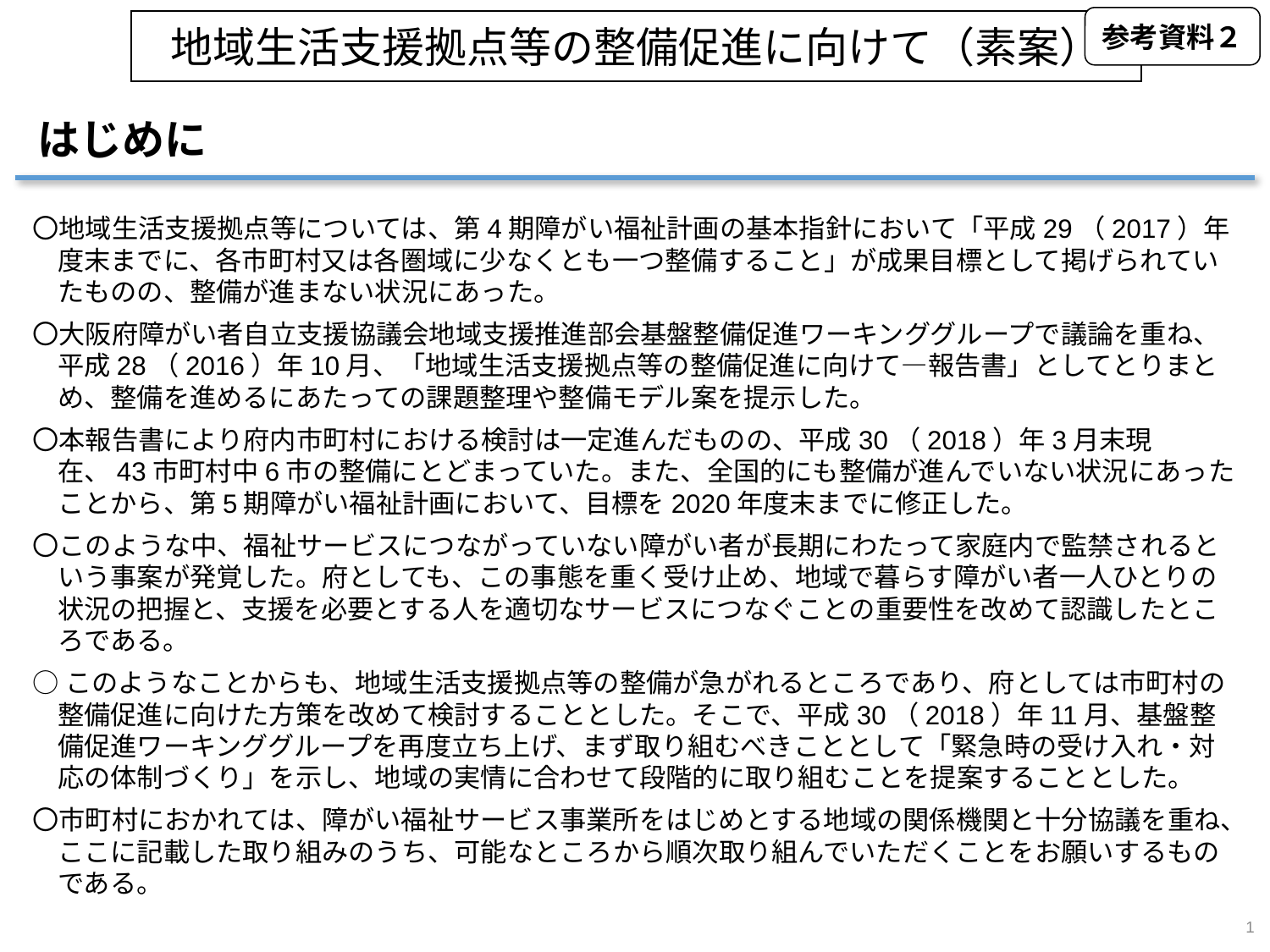

参考資料２
地域生活支援拠点等の整備促進に向けて（素案）
はじめに
〇地域生活支援拠点等については、第4期障がい福祉計画の基本指針において「平成29（2017）年度末までに、各市町村又は各圏域に少なくとも一つ整備すること」が成果目標として掲げられていたものの、整備が進まない状況にあった。
〇大阪府障がい者自立支援協議会地域支援推進部会基盤整備促進ワーキンググループで議論を重ね、平成28（2016）年10月、「地域生活支援拠点等の整備促進に向けて—報告書」としてとりまとめ、整備を進めるにあたっての課題整理や整備モデル案を提示した。
〇本報告書により府内市町村における検討は一定進んだものの、平成30（2018）年3月末現在、43市町村中6市の整備にとどまっていた。また、全国的にも整備が進んでいない状況にあったことから、第5期障がい福祉計画において、目標を2020年度末までに修正した。
〇このような中、福祉サービスにつながっていない障がい者が長期にわたって家庭内で監禁されるという事案が発覚した。府としても、この事態を重く受け止め、地域で暮らす障がい者一人ひとりの状況の把握と、支援を必要とする人を適切なサービスにつなぐことの重要性を改めて認識したところである。
○このようなことからも、地域生活支援拠点等の整備が急がれるところであり、府としては市町村の整備促進に向けた方策を改めて検討することとした。そこで、平成30（2018）年11月、基盤整備促進ワーキンググループを再度立ち上げ、まず取り組むべきこととして「緊急時の受け入れ・対応の体制づくり」を示し、地域の実情に合わせて段階的に取り組むことを提案することとした。
〇市町村におかれては、障がい福祉サービス事業所をはじめとする地域の関係機関と十分協議を重ね、ここに記載した取り組みのうち、可能なところから順次取り組んでいただくことをお願いするものである。
1